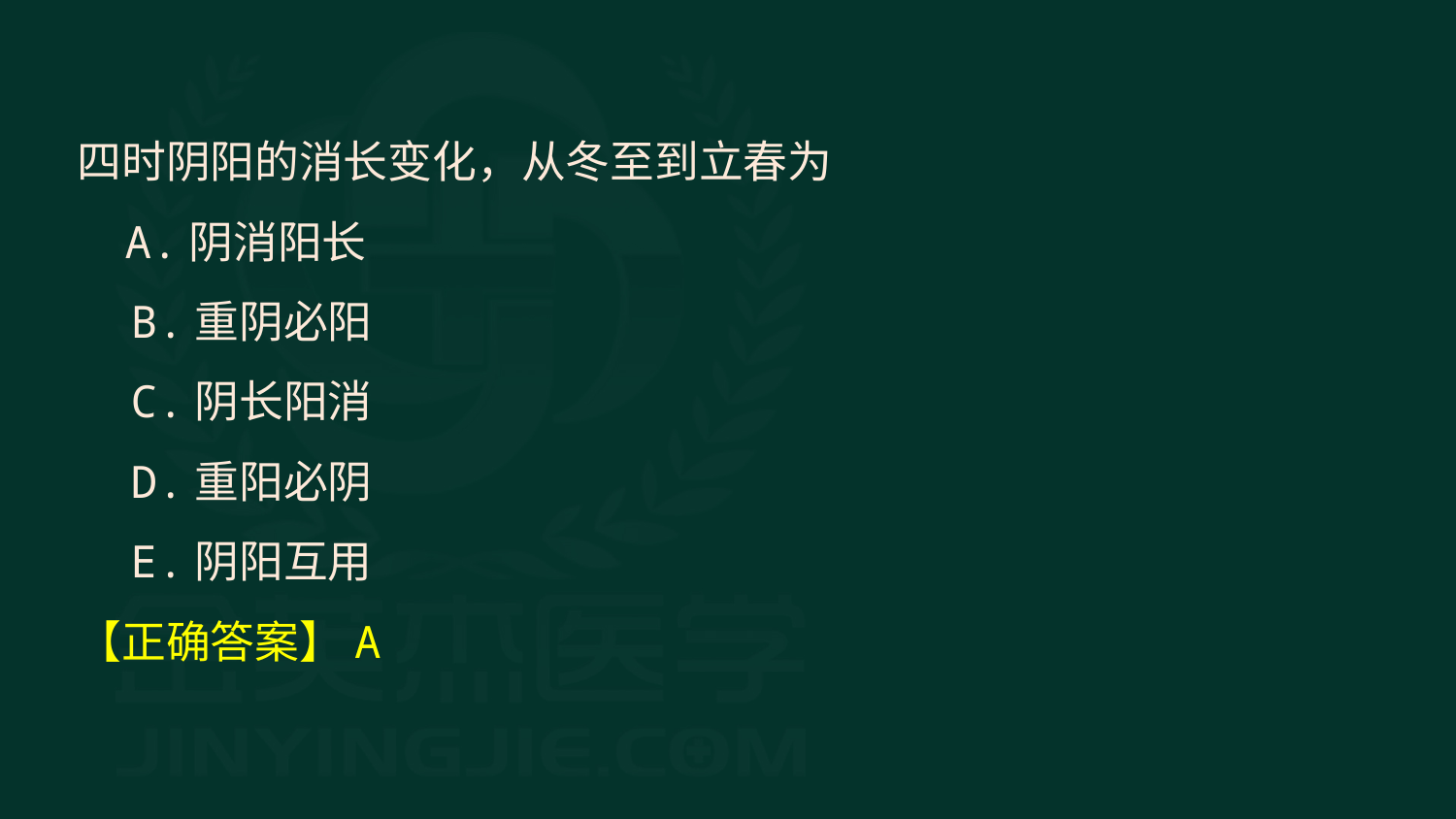

四时阴阳的消长变化，从冬至到立春为
A.阴消阳长
  B.重阴必阳
  C.阴长阳消
  D.重阳必阴
  E.阴阳互用
【正确答案】A